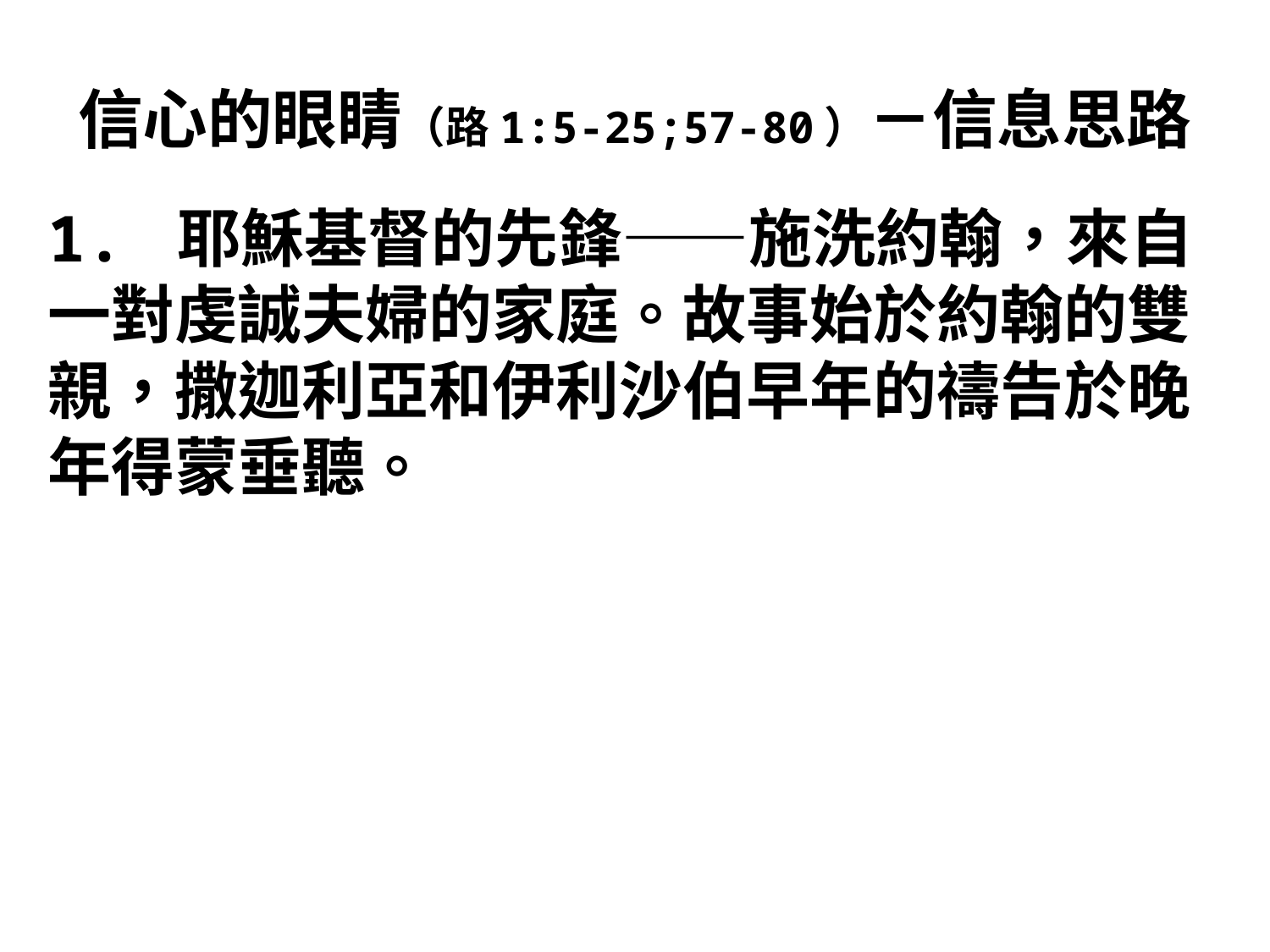

# 信心的眼睛（路1:5-25;57-80）－信息思路
1. 耶穌基督的先鋒——施洗約翰，來自一對虔誠夫婦的家庭。故事始於約翰的雙親，撒迦利亞和伊利沙伯早年的禱告於晚年得蒙垂聽。